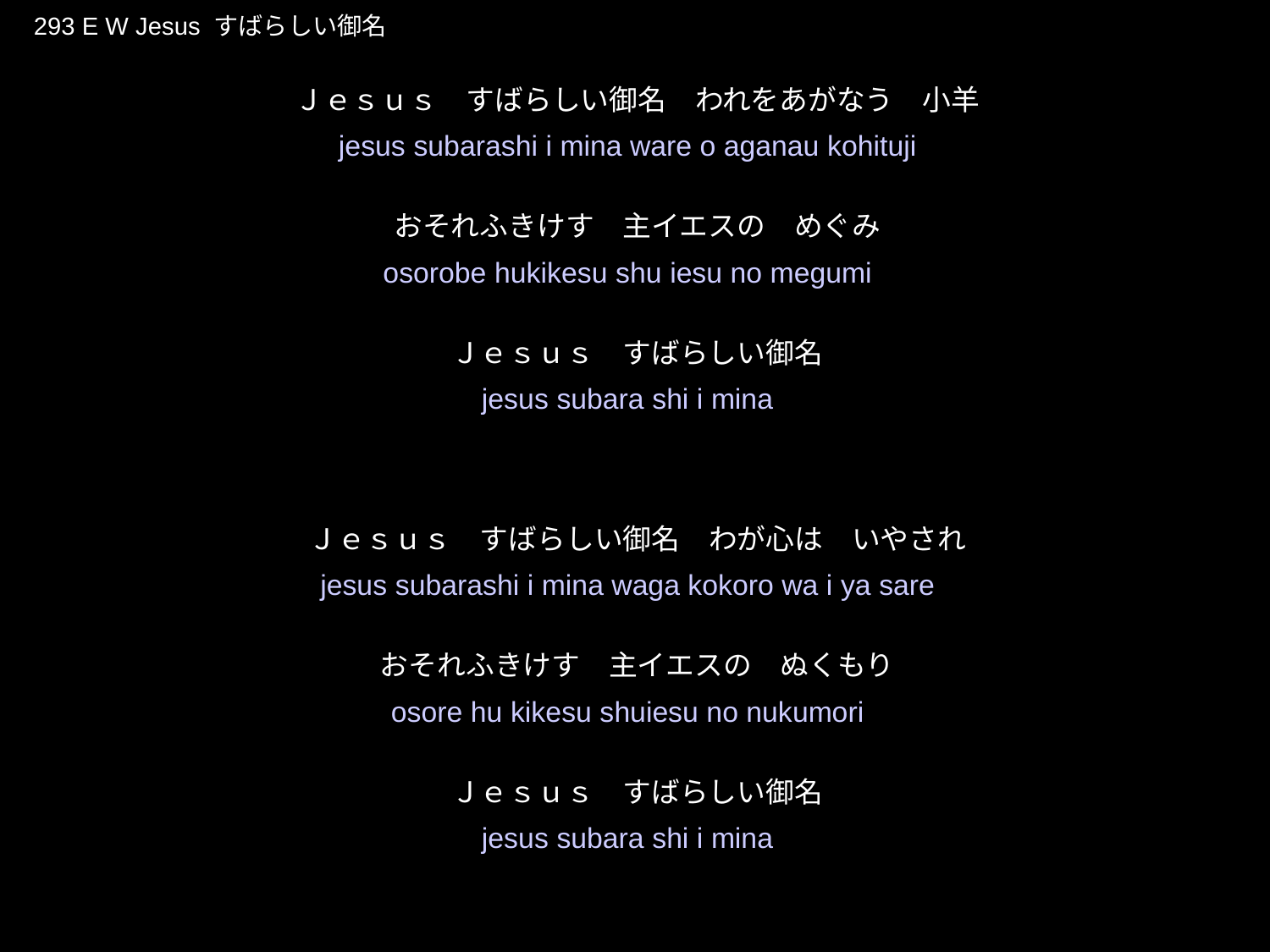

じーざすすばらしいみな
★W
293 E W Jesus すばらしい御名
Ｊｅｓｕｓ　すばらしい御名　われをあがなう　小羊
おそれふきけす　主イエスの　めぐみ
Ｊｅｓｕｓ　すばらしい御名
Ｊｅｓｕｓ　すばらしい御名　わが心は　いやされ
おそれふきけす　主イエスの　ぬくもり
Ｊｅｓｕｓ　すばらしい御名
★２
jesus subarashi i mina ware o aganau kohituji
osorobe hukikesu shu iesu no megumi
jesus subara shi i mina
jesus subarashi i mina waga kokoro wa i ya sare
osore hu kikesu shuiesu no nukumori
jesus subara shi i mina